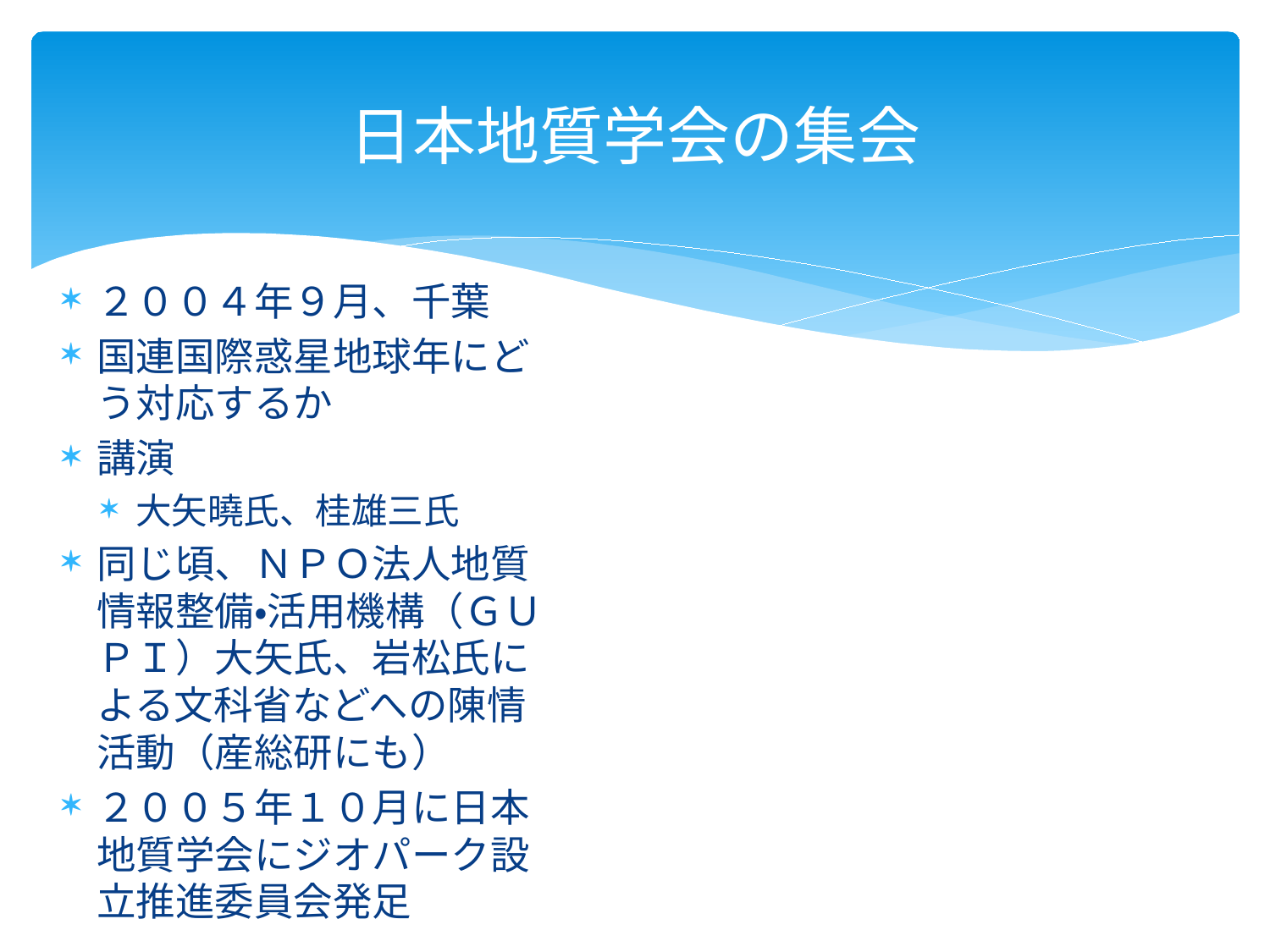

# 日本地質学会の集会
２００４年９月、千葉
国連国際惑星地球年にどう対応するか
講演
大矢曉氏、桂雄三氏
同じ頃、ＮＰＯ法人地質情報整備・活用機構（ＧＵＰＩ）大矢氏、岩松氏による文科省などへの陳情活動（産総研にも）
２００５年１０月に日本地質学会にジオパーク設立推進委員会発足